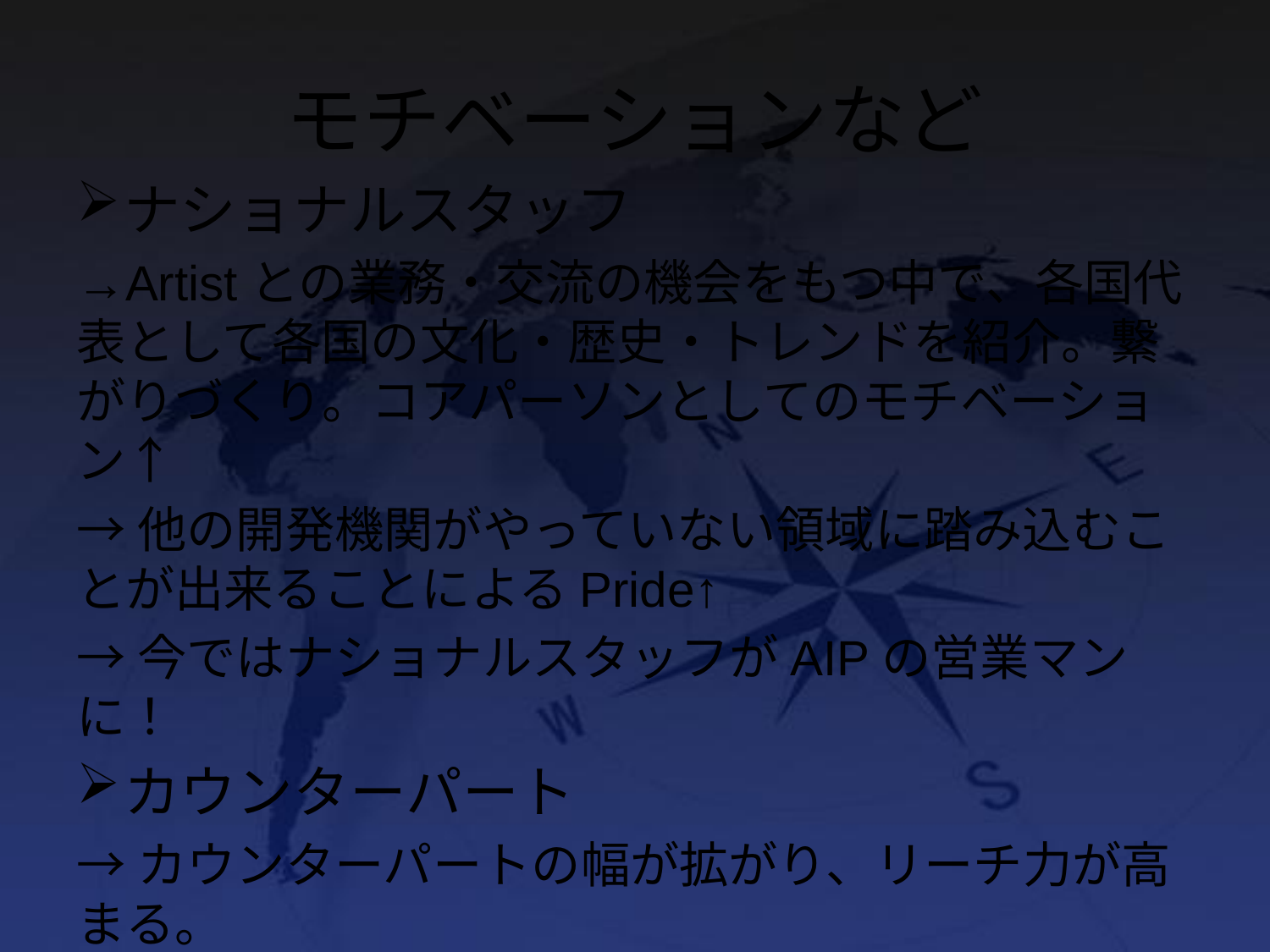

# モチベーションなど
ナショナルスタッフ
→Artistとの業務・交流の機会をもつ中で、各国代表として各国の文化・歴史・トレンドを紹介。繋がりづくり。コアパーソンとしてのモチベーション↑
→他の開発機関がやっていない領域に踏み込むことが出来ることによるPride↑
→今ではナショナルスタッフがAIPの営業マンに！
カウンターパート
→カウンターパートの幅が拡がり、リーチ力が高まる。
→普段とは違う表情で、積極的にアイデア出し。
→具体的な成果を見せていくことがとても重要。